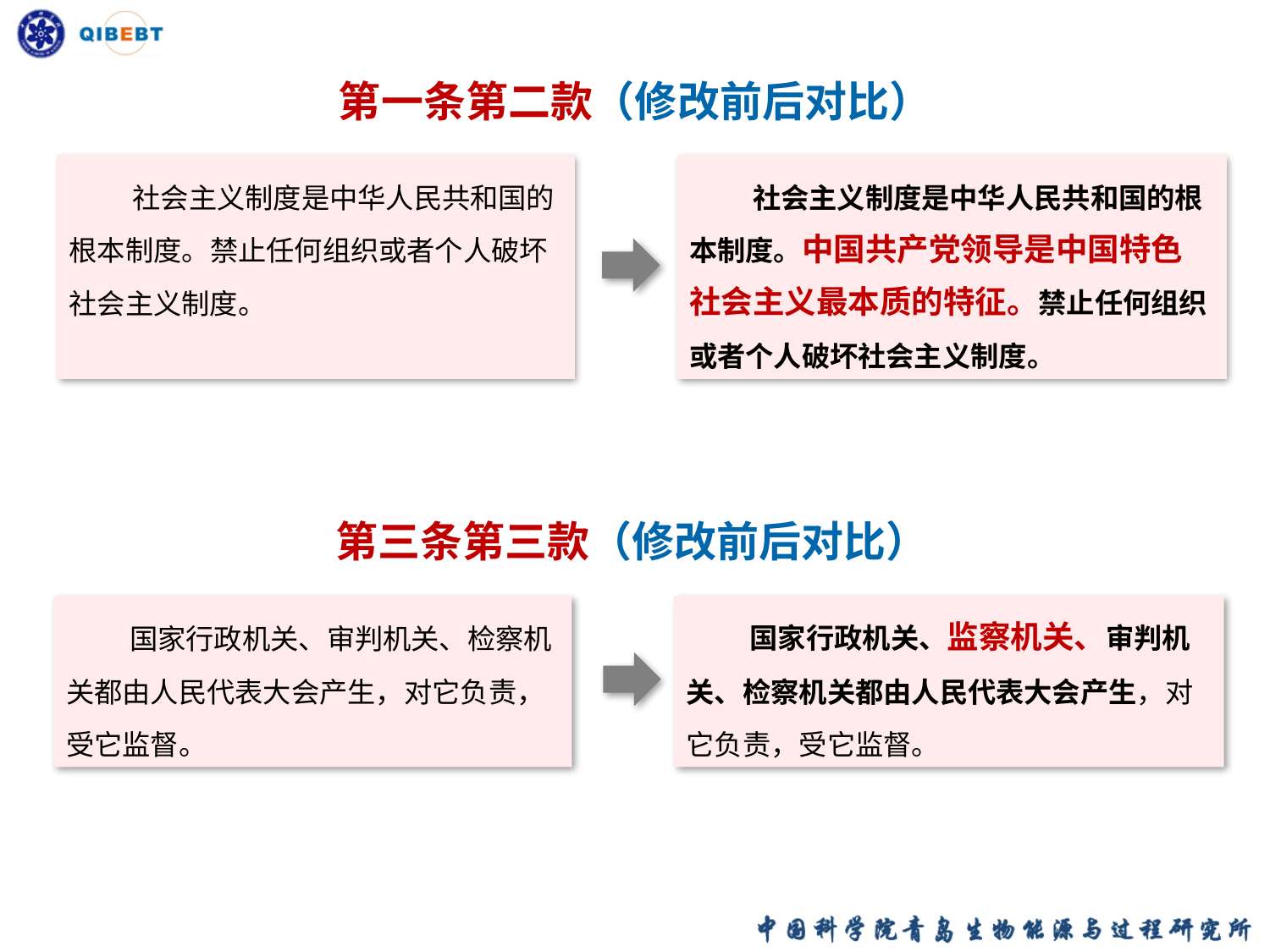

第一条第二款（修改前后对比）
社会主义制度是中华人民共和国的根本制度。禁止任何组织或者个人破坏社会主义制度。

社会主义制度是中华人民共和国的根本制度。中国共产党领导是中国特色社会主义最本质的特征。禁止任何组织或者个人破坏社会主义制度。

第三条第三款（修改前后对比）
国家行政机关、审判机关、检察机关都由人民代表大会产生，对它负责，受它监督。
国家行政机关、监察机关、审判机关、检察机关都由人民代表大会产生，对它负责，受它监督。